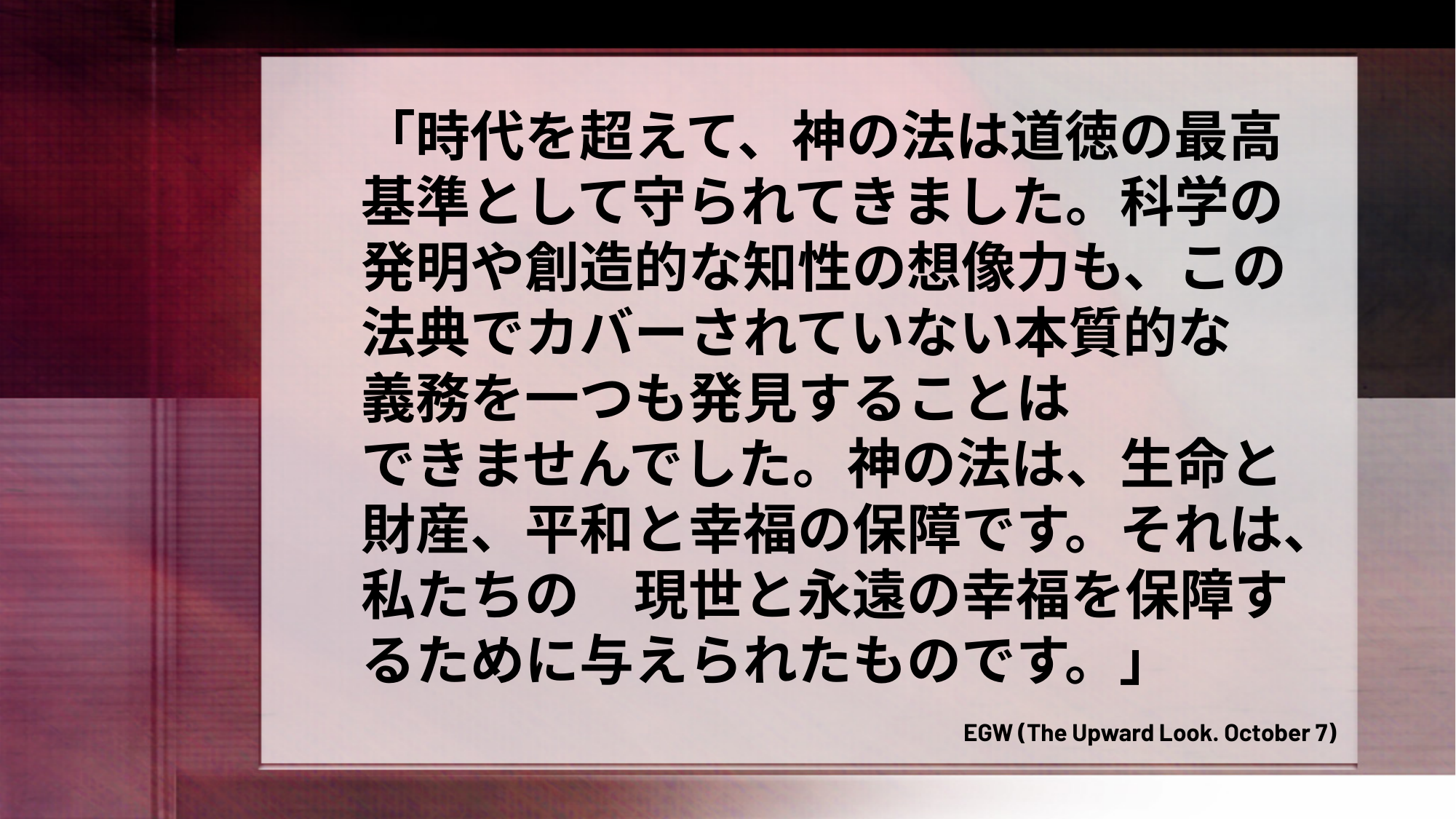

「時代を超えて、神の法は道徳の最高基準として守られてきました。科学の発明や創造的な知性の想像力も、この法典でカバーされていない本質的な　義務を一つも発見することは　　　　できませんでした。神の法は、生命と財産、平和と幸福の保障です。それは、私たちの　現世と永遠の幸福を保障するために与えられたものです。」
EGW (The Upward Look. October 7)